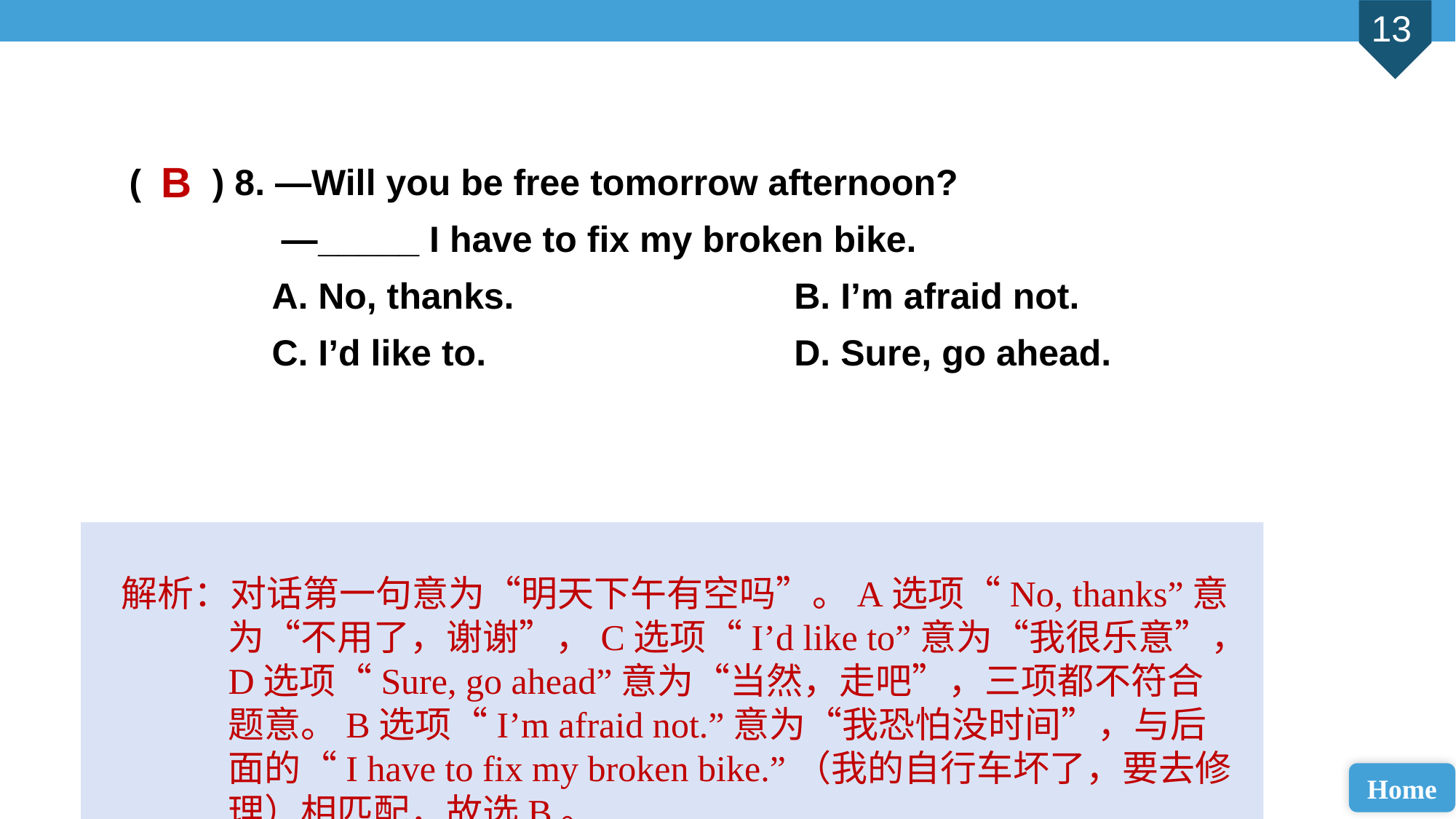

(       ) 8. —Will you be free tomorrow afternoon?
               —_____ I have to fix my broken bike.
              A. No, thanks.			 B. I’m afraid not.
              C. I’d like to. 			 D. Sure, go ahead.
B

解析：对话第一句意为“明天下午有空吗”。A选项“No, thanks”意为“不用了，谢谢”，C选项“I’d like to”意为“我很乐意”，D选项“Sure, go ahead”意为“当然，走吧”，三项都不符合题意。B选项“I’m afraid not.”意为“我恐怕没时间”，与后面的“I have to fix my broken bike.”（我的自行车坏了，要去修理）相匹配，故选B。